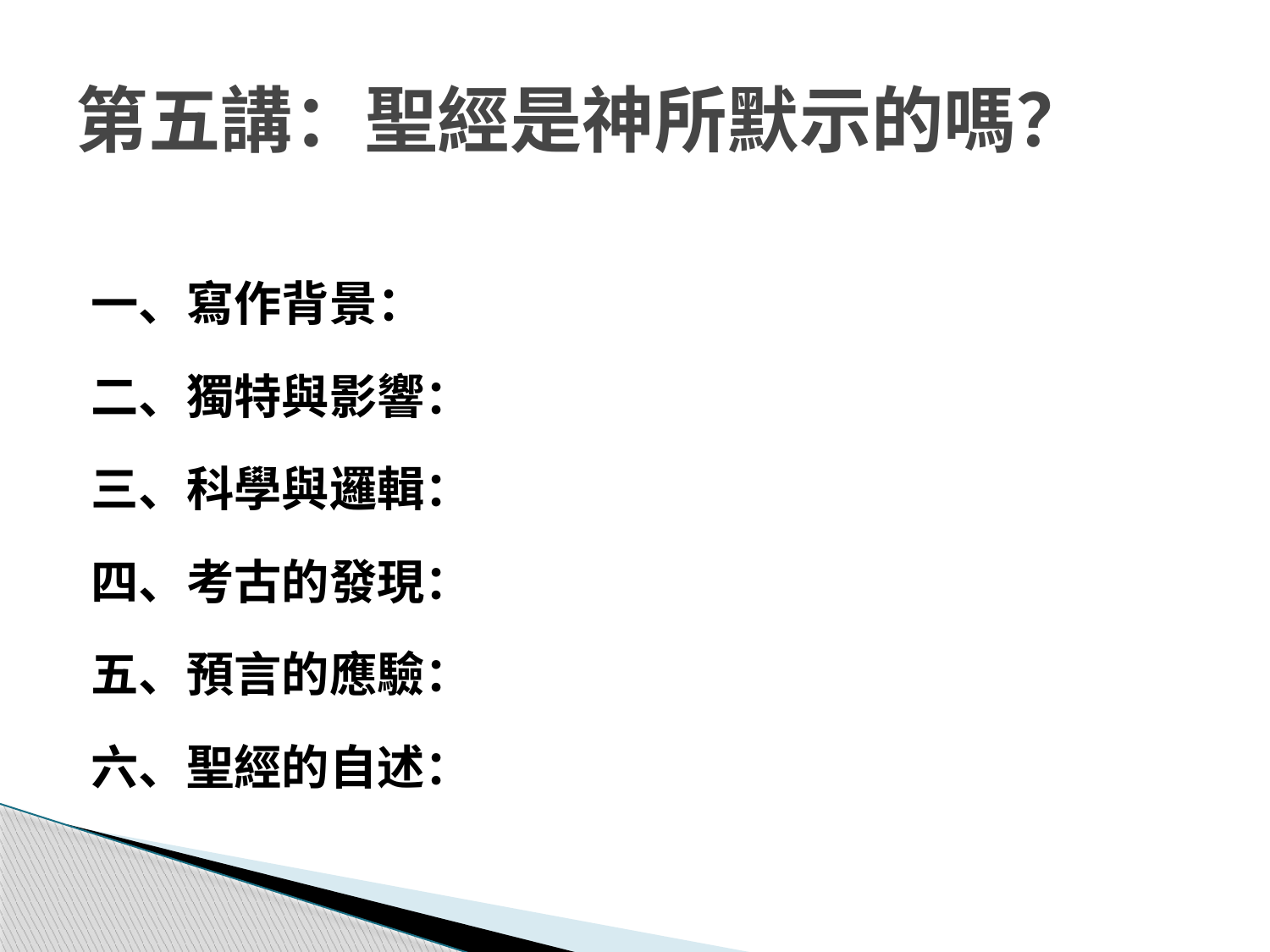

# 第五講：聖經是神所默示的嗎？
一、寫作背景：
二、獨特與影響：
三、科學與邏輯：
四、考古的發現：
五、預言的應驗：
六、聖經的自述：